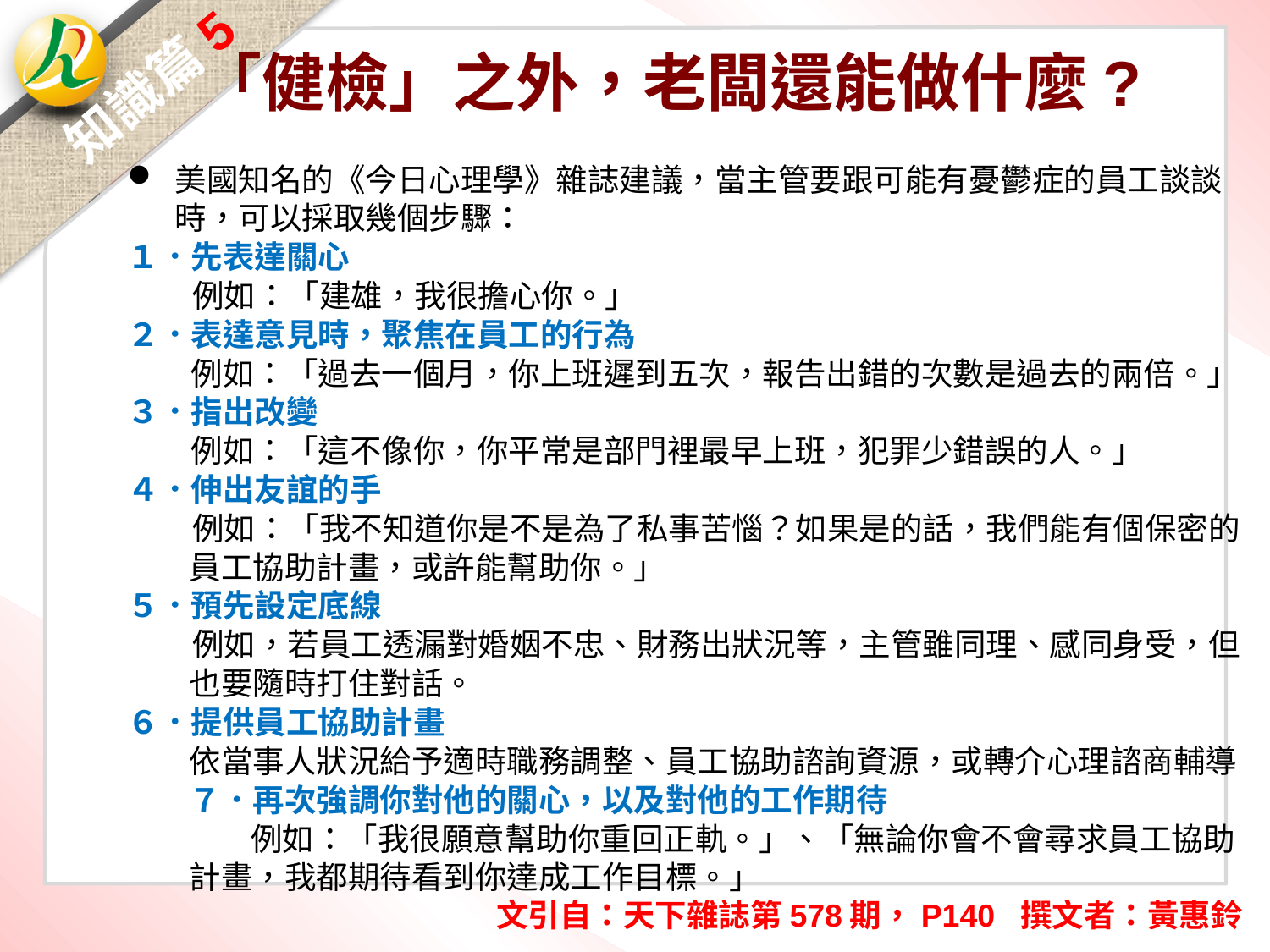

「健檢」之外，老闆還能做什麼?
知識篇5
美國知名的《今日心理學》雜誌建議，當主管要跟可能有憂鬱症的員工談談時，可以採取幾個步驟：
１．先表達關心
        例如：「建雄，我很擔心你。」
２．表達意見時，聚焦在員工的行為
　　例如：「過去一個月，你上班遲到五次，報告出錯的次數是過去的兩倍。」
３．指出改變
　　例如：「這不像你，你平常是部門裡最早上班，犯罪少錯誤的人。」
４．伸出友誼的手
        例如：「我不知道你是不是為了私事苦惱？如果是的話，我們能有個保密的員工協助計畫，或許能幫助你。」
５．預先設定底線
        例如，若員工透漏對婚姻不忠、財務出狀況等，主管雖同理、感同身受，但也要隨時打住對話。
６．提供員工協助計畫
依當事人狀況給予適時職務調整、員工協助諮詢資源，或轉介心理諮商輔導
７．再次強調你對他的關心，以及對他的工作期待
例如：「我很願意幫助你重回正軌。」、「無論你會不會尋求員工協助計畫，我都期待看到你達成工作目標。」
文引自：天下雜誌第578期，P140  撰文者：黃惠鈴